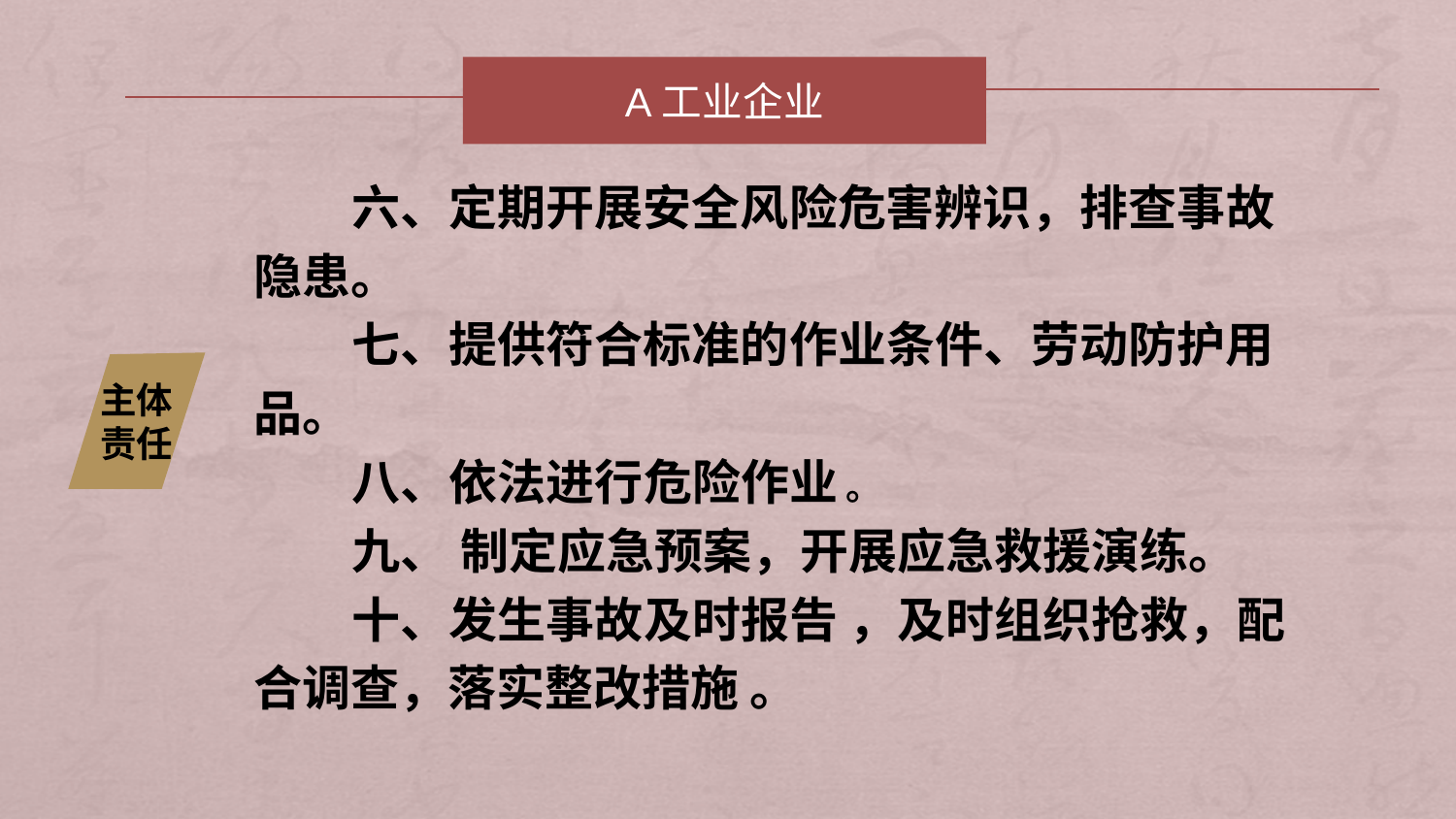

A工业企业
        六、定期开展安全风险危害辨识，排查事故隐患。
        七、提供符合标准的作业条件、劳动防护用品。
        八、依法进行危险作业 。
        九、 制定应急预案，开展应急救援演练。
        十、发生事故及时报告 ，及时组织抢救，配合调查，落实整改措施 。
主体责任